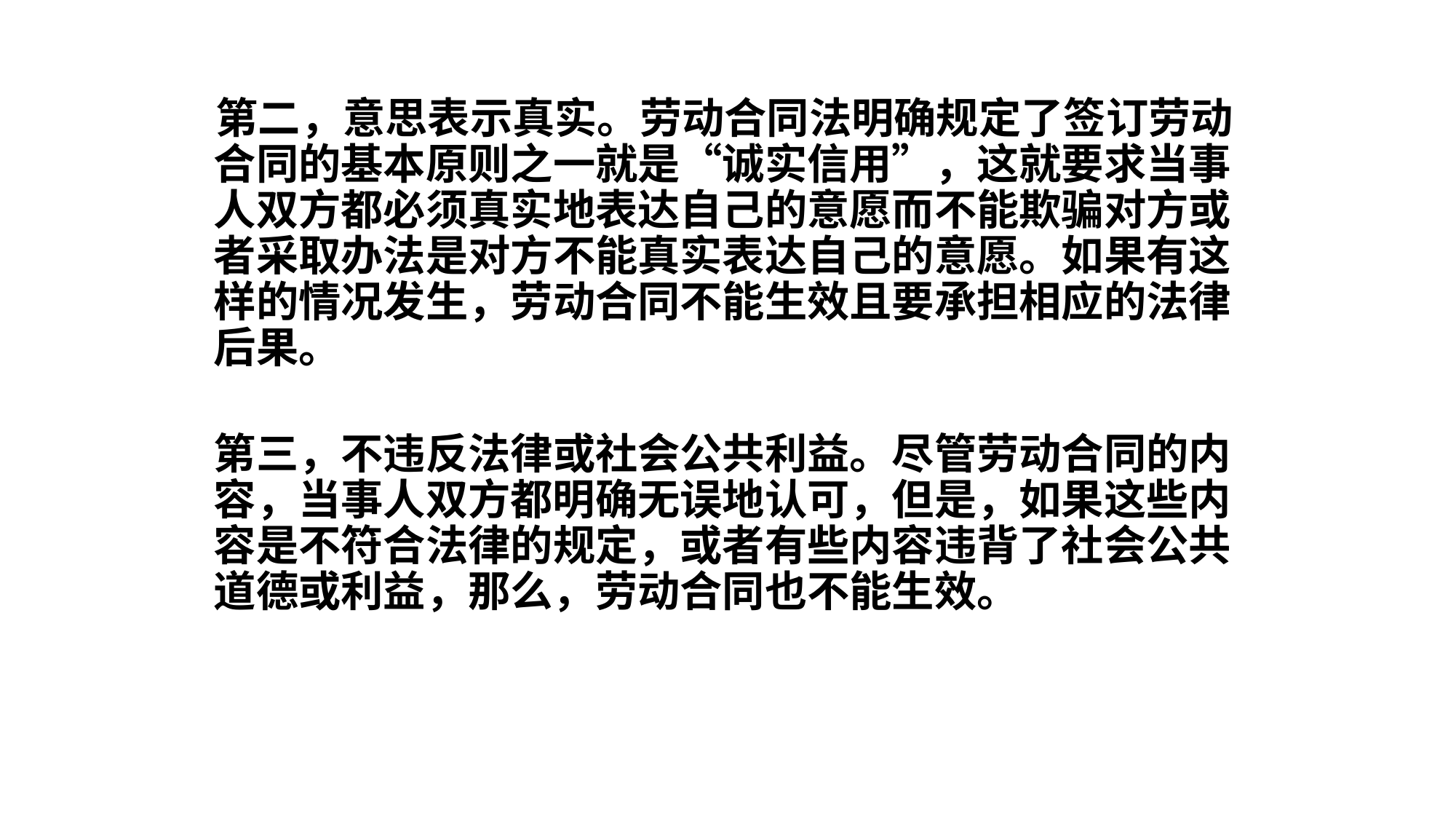

第二，意思表示真实。劳动合同法明确规定了签订劳动合同的基本原则之一就是“诚实信用”，这就要求当事人双方都必须真实地表达自己的意愿而不能欺骗对方或者采取办法是对方不能真实表达自己的意愿。如果有这样的情况发生，劳动合同不能生效且要承担相应的法律后果。
第三，不违反法律或社会公共利益。尽管劳动合同的内容，当事人双方都明确无误地认可，但是，如果这些内容是不符合法律的规定，或者有些内容违背了社会公共道德或利益，那么，劳动合同也不能生效。

43